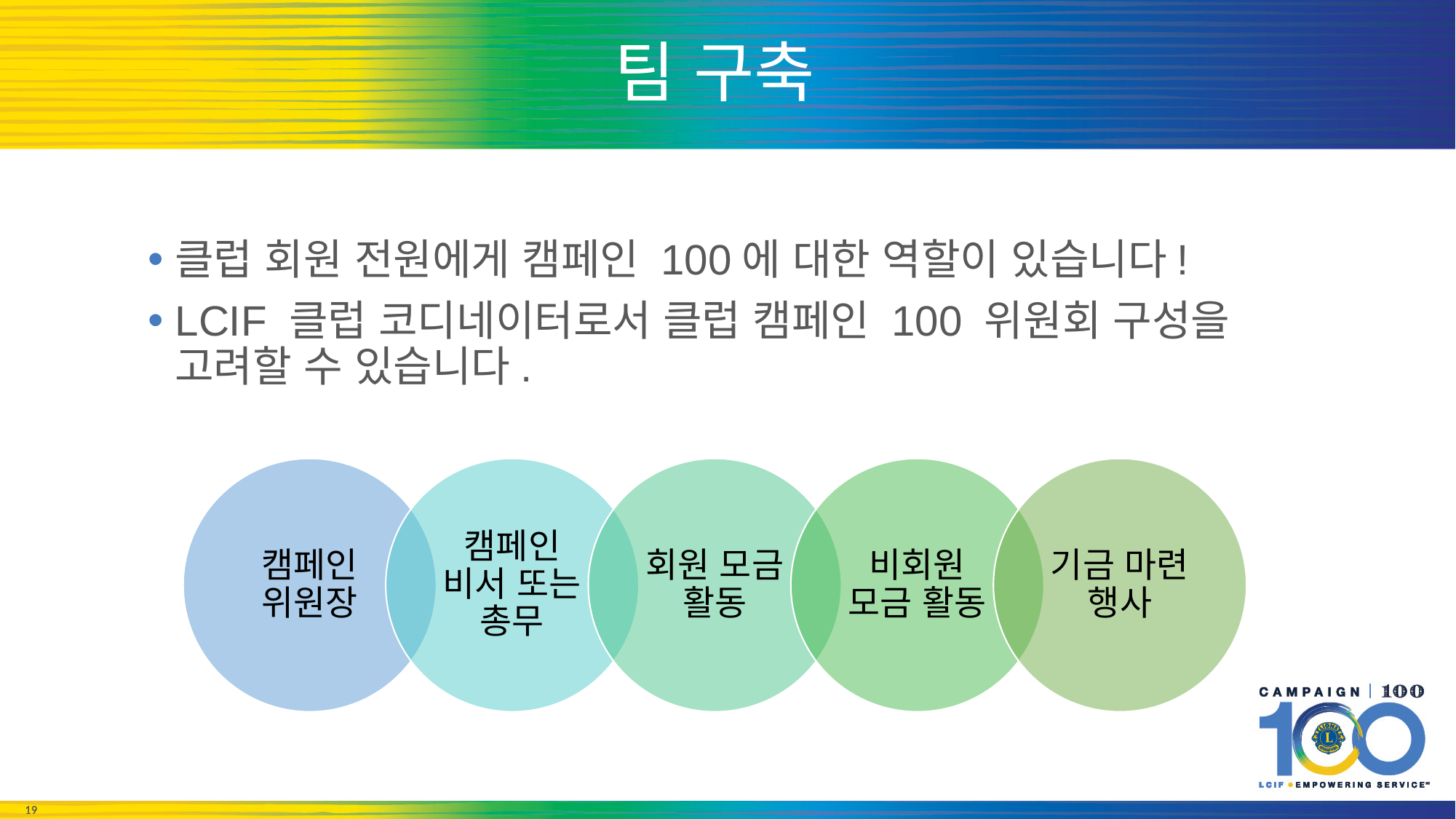

# 팀 구축
클럽 회원 전원에게 캠페인 100에 대한 역할이 있습니다!
LCIF 클럽 코디네이터로서 클럽 캠페인 100 위원회 구성을 고려할 수 있습니다.

캠페인 위원장
캠페인 비서 또는 총무
회원 모금 활동
비회원 모금 활동
기금 마련 행사